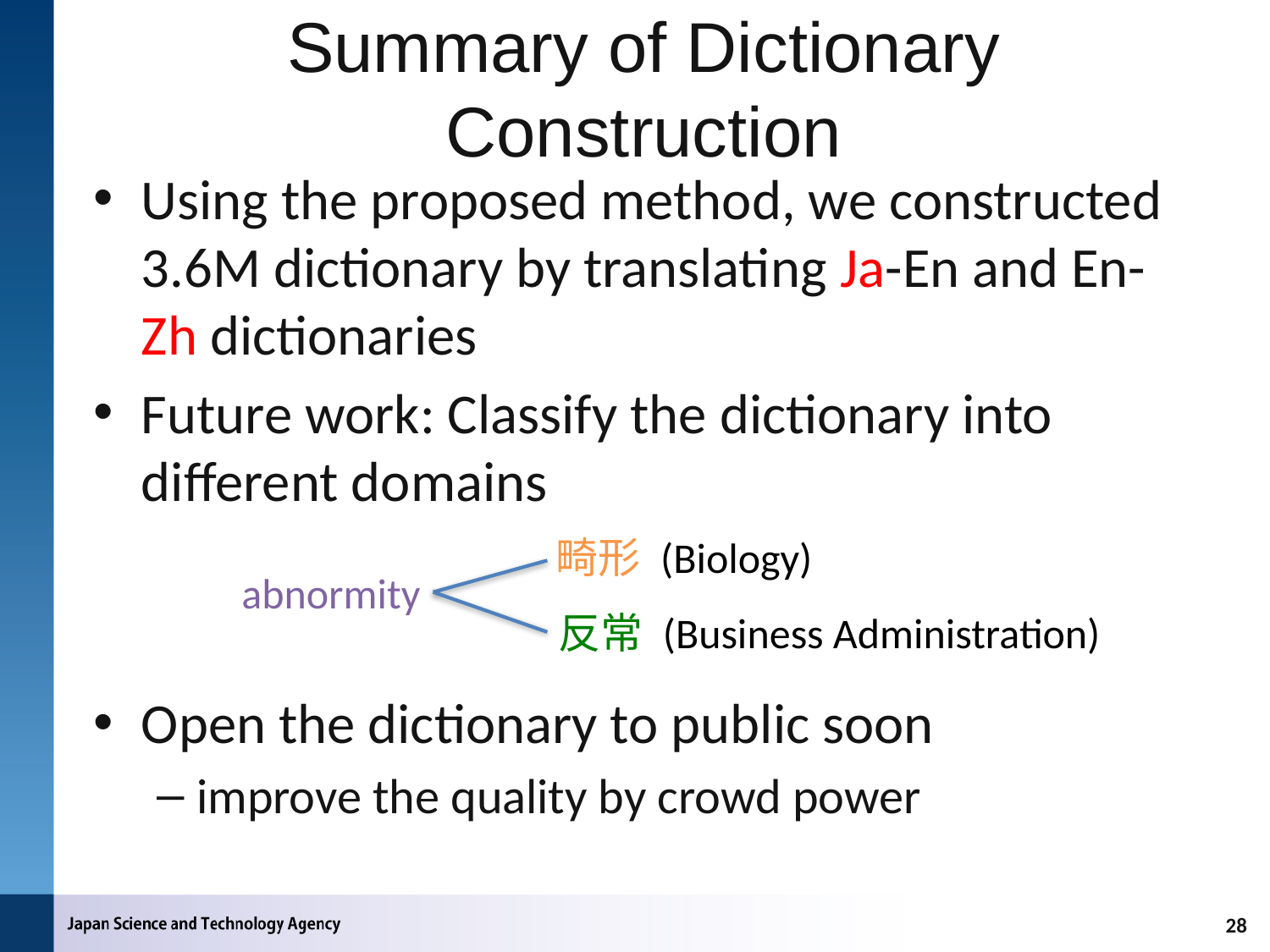

# Summary of Dictionary Construction
Using the proposed method, we constructed 3.6M dictionary by translating Ja-En and En-Zh dictionaries
Future work: Classify the dictionary into different domains

Open the dictionary to public soon
improve the quality by crowd power
畸形 (Biology)
abnormity
反常 (Business Administration)
28